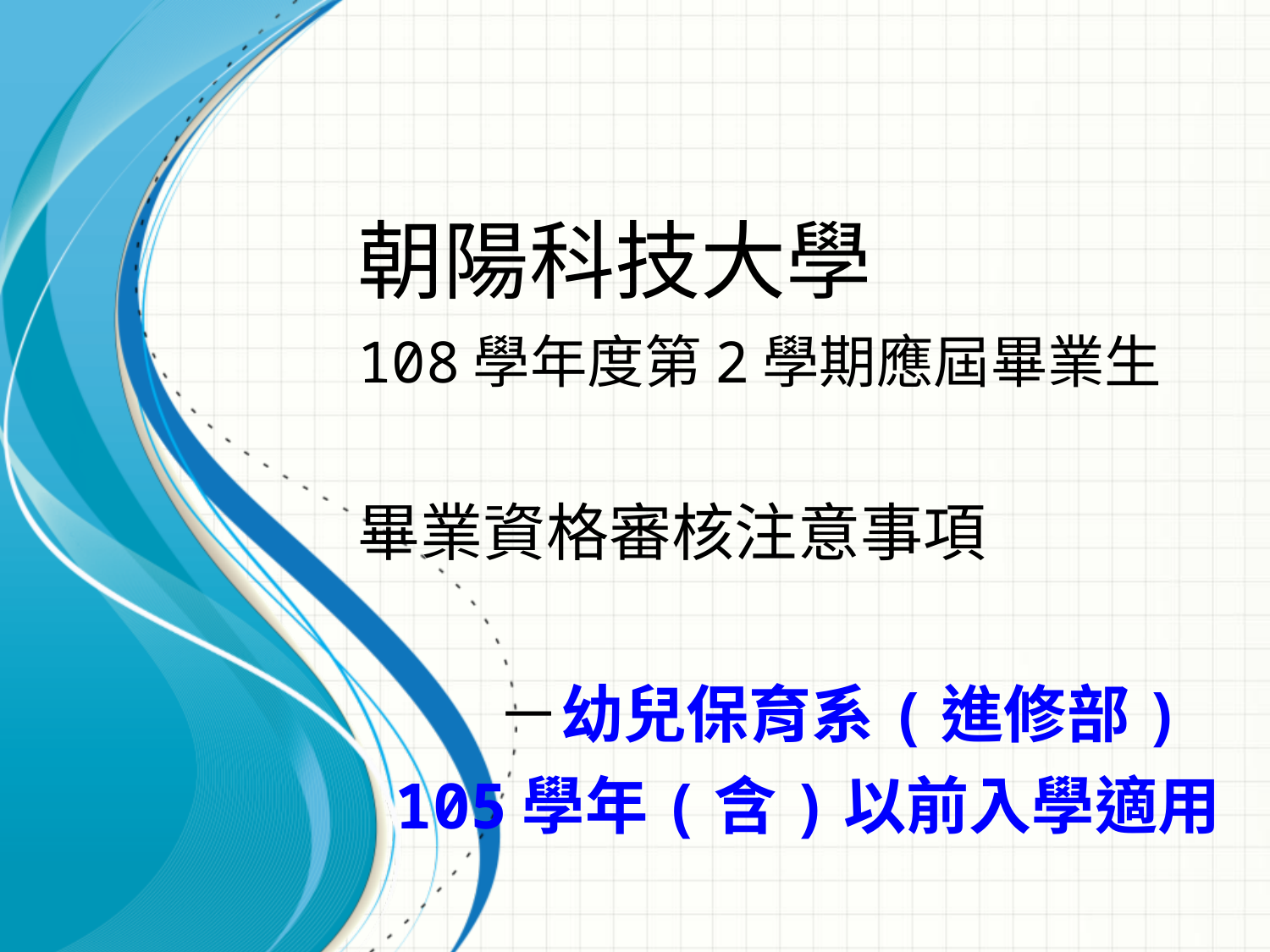

# 朝陽科技大學 108學年度第2學期應屆畢業生 畢業資格審核注意事項 　　 －幼兒保育系(進修部) 105學年(含)以前入學適用